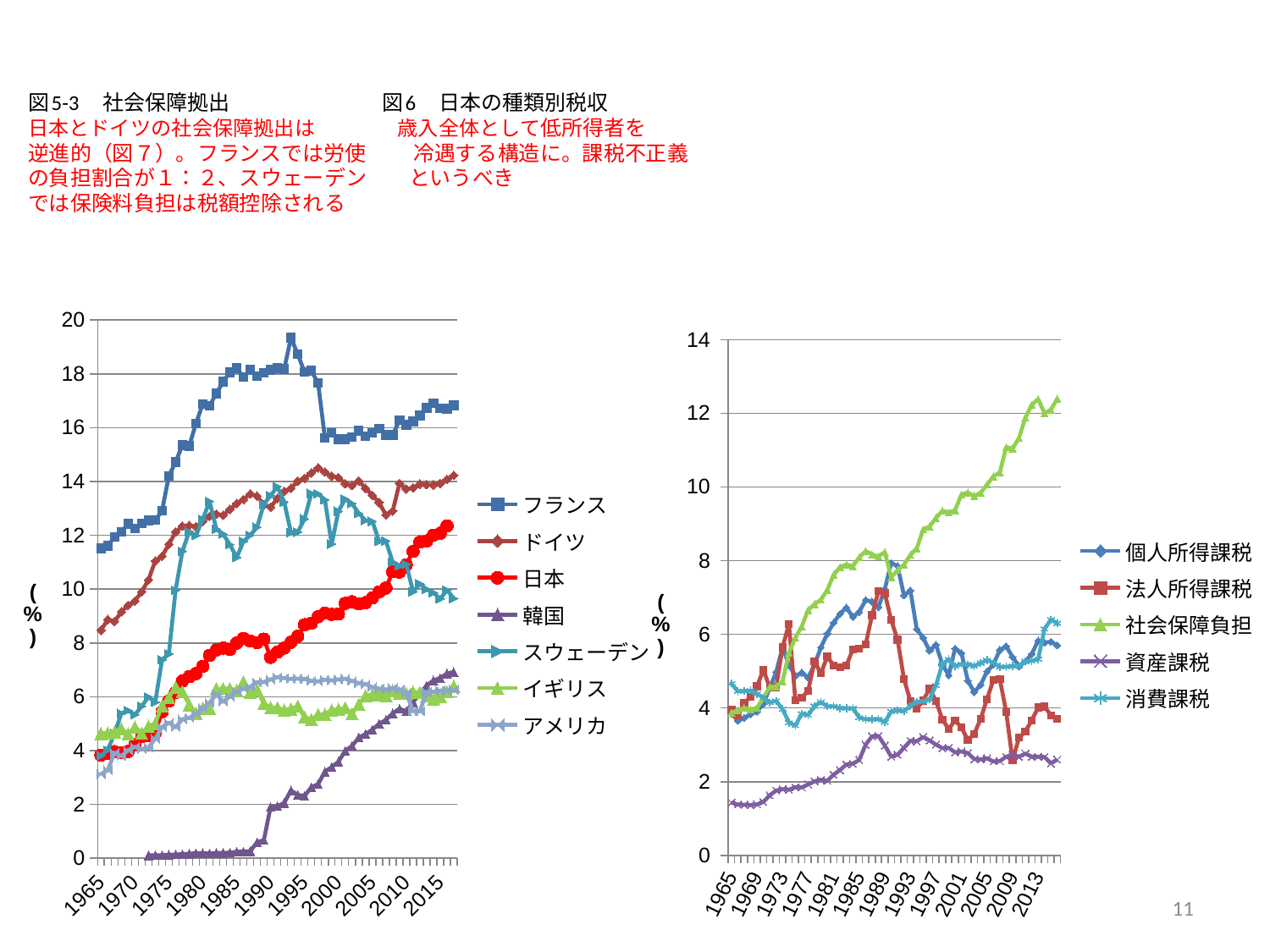

# 図5-3　社会保障拠出                 　　　  図6　日本の種類別税収 日本とドイツの社会保障拠出は　　　　歳入全体として低所得者を　　　　　　　　　　　　　　　　 逆進的（図７）。フランスでは労使　　 冷遇する構造に。課税不正義　 の負担割合が１：２、スウェーデン　　というべき　　　　　　　　　　　　　　　　　　　　　　　　　　　 では保険料負担は税額控除される

### Chart

| Category | フランス | ドイツ | 日本 | 韓国 | スウェーデン | イギリス | アメリカ |
|---|---|---|---|---|---|---|---|
| 1965 | 11.52 | 8.466 | 3.829 | None | 3.804 | 4.633 | 3.122 |
| 1966 | 11.605 | 8.869 | 3.894 | None | 4.022 | 4.652 | 3.27 |
| 1967 | 11.946 | 8.797 | 3.958 | None | 4.634 | 4.697 | 3.922 |
| 1968 | 12.131 | 9.155 | 3.918 | None | 5.376 | 4.813 | 3.79 |
| 1969 | 12.422 | 9.402 | 3.963 | None | 5.488 | 4.62 | 4.007 |
| 1970 | 12.248 | 9.557 | 4.227 | None | 5.33 | 4.876 | 4.138 |
| 1971 | 12.434 | 9.904 | 4.525 | None | 5.65 | 4.643 | 4.055 |
| 1972 | 12.557 | 10.346 | 4.542 | 0.103 | 5.99 | 4.903 | 4.111 |
| 1973 | 12.561 | 11.048 | 4.666 | 0.112 | 5.797 | 5.009 | 4.438 |
| 1974 | 12.91 | 11.22 | 5.44 | 0.109 | 7.372 | 5.67 | 4.873 |
| 1975 | 14.206 | 11.668 | 5.841 | 0.128 | 7.591 | 5.985 | 5.035 |
| 1976 | 14.721 | 12.121 | 6.148 | 0.137 | 9.962 | 6.354 | 4.867 |
| 1977 | 15.353 | 12.341 | 6.582 | 0.15 | 11.407 | 6.19 | 5.165 |
| 1978 | 15.319 | 12.369 | 6.743 | 0.165 | 12.139 | 5.704 | 5.209 |
| 1979 | 16.155 | 12.32 | 6.861 | 0.184 | 11.993 | 5.386 | 5.363 |
| 1980 | 16.875 | 12.512 | 7.126 | 0.186 | 12.598 | 5.566 | 5.581 |
| 1981 | 16.811 | 12.703 | 7.536 | 0.177 | 13.259 | 5.57 | 5.773 |
| 1982 | 17.273 | 12.789 | 7.736 | 0.193 | 12.228 | 6.293 | 6.094 |
| 1983 | 17.704 | 12.749 | 7.807 | 0.194 | 12.05 | 6.302 | 5.813 |
| 1984 | 18.056 | 12.964 | 7.761 | 0.203 | 11.654 | 6.302 | 6.003 |
| 1985 | 18.212 | 13.182 | 7.992 | 0.237 | 11.178 | 6.234 | 6.192 |
| 1986 | 17.877 | 13.328 | 8.164 | 0.244 | 11.775 | 6.54 | 6.297 |
| 1987 | 18.152 | 13.538 | 8.069 | 0.261 | 12.0 | 6.177 | 6.369 |
| 1988 | 17.91 | 13.458 | 8.013 | 0.59 | 12.3 | 6.249 | 6.534 |
| 1989 | 18.036 | 13.141 | 8.139 | 0.671 | 13.156 | 5.751 | 6.547 |
| 1990 | 18.143 | 13.044 | 7.461 | 1.902 | 13.473 | 5.597 | 6.639 |
| 1991 | 18.212 | 13.375 | 7.659 | 1.931 | 13.81 | 5.586 | 6.725 |
| 1992 | 18.178 | 13.636 | 7.809 | 2.053 | 13.238 | 5.505 | 6.694 |
| 1993 | 19.343 | 13.746 | 8.024 | 2.513 | 12.105 | 5.547 | 6.661 |
| 1994 | 18.724 | 14.013 | 8.248 | 2.352 | 12.118 | 5.645 | 6.671 |
| 1995 | 18.065 | 14.116 | 8.674 | 2.311 | 12.612 | 5.245 | 6.661 |
| 1996 | 18.113 | 14.319 | 8.735 | 2.634 | 13.557 | 5.147 | 6.588 |
| 1997 | 17.657 | 14.507 | 8.974 | 2.75 | 13.543 | 5.333 | 6.569 |
| 1998 | 15.627 | 14.353 | 9.107 | 3.218 | 13.316 | 5.346 | 6.633 |
| 1999 | 15.802 | 14.2 | 9.059 | 3.383 | 11.673 | 5.503 | 6.609 |
| 2000 | 15.57 | 14.148 | 9.076 | 3.583 | 12.896 | 5.531 | 6.642 |
| 2001 | 15.569 | 13.918 | 9.469 | 3.988 | 13.345 | 5.589 | 6.665 |
| 2002 | 15.653 | 13.848 | 9.528 | 4.167 | 13.182 | 5.36 | 6.592 |
| 2003 | 15.887 | 14.021 | 9.455 | 4.482 | 12.817 | 5.715 | 6.503 |
| 2004 | 15.675 | 13.743 | 9.497 | 4.61 | 12.553 | 6.034 | 6.469 |
| 2005 | 15.81 | 13.486 | 9.673 | 4.773 | 12.519 | 6.082 | 6.35 |
| 2006 | 15.958 | 13.215 | 9.901 | 4.995 | 11.782 | 6.109 | 6.302 |
| 2007 | 15.726 | 12.756 | 10.042 | 5.137 | 11.783 | 6.047 | 6.268 |
| 2008 | 15.728 | 12.9 | 10.645 | 5.379 | 11.004 | 6.224 | 6.319 |
| 2009 | 16.274 | 13.928 | 10.634 | 5.552 | 10.865 | 6.144 | 6.26 |
| 2010 | 16.105 | 13.719 | 10.908 | 5.46 | 10.928 | 6.132 | 6.133 |
| 2011 | 16.229 | 13.763 | 11.401 | 5.795 | 9.9 | 6.168 | 5.467 |
| 2012 | 16.446 | 13.903 | 11.747 | 6.126 | 10.194 | 6.157 | 5.455 |
| 2013 | 16.732 | 13.88 | 11.79 | 6.408 | 9.992 | 6.023 | 6.173 |
| 2014 | 16.912 | 13.873 | 12.007 | 6.607 | 9.872 | 5.917 | 6.189 |
| 2015 | 16.719 | 13.928 | 12.075 | 6.693 | 9.64 | 6.017 | 6.229 |
| 2016 | 16.708 | 14.079 | 12.35 | 6.862 | 9.963 | 6.189 | 6.224 |
| 2017 | 16.83 | 14.227 | None | 6.916 | 9.653 | 6.382 | 6.257 |

### Chart

| Category | 個人所得課税 | 法人所得課税 | 社会保障負担 | 資産課税 | 消費課税 |
|---|---|---|---|---|---|
| 1965 | 3.855 | 3.947 | 3.872 | 1.435 | 4.668 |
| 1966 | 3.657 | 3.799 | 3.938 | 1.381 | 4.455 |
| 1967 | 3.733 | 4.135 | 4.003 | 1.375 | 4.461 |
| 1968 | 3.831 | 4.307 | 3.962 | 1.37 | 4.475 |
| 1969 | 3.903 | 4.589 | 4.008 | 1.384 | 4.386 |
| 1970 | 4.113 | 5.039 | 4.275 | 1.454 | 4.285 |
| 1971 | 4.544 | 4.552 | 4.576 | 1.632 | 4.15 |
| 1972 | 4.977 | 4.566 | 4.594 | 1.762 | 4.191 |
| 1973 | 5.652 | 5.645 | 4.719 | 1.799 | 3.975 |
| 1974 | 5.164 | 6.284 | 5.502 | 1.784 | 3.606 |
| 1975 | 4.871 | 4.207 | 5.907 | 1.851 | 3.527 |
| 1976 | 4.958 | 4.28 | 6.217 | 1.847 | 3.844 |
| 1977 | 4.828 | 4.464 | 6.656 | 1.927 | 3.81 |
| 1978 | 5.178 | 5.262 | 6.82 | 2.01 | 4.051 |
| 1979 | 5.643 | 4.94 | 6.938 | 2.052 | 4.166 |
| 1980 | 6.018 | 5.399 | 7.206 | 2.027 | 4.044 |
| 1981 | 6.318 | 5.151 | 7.621 | 2.194 | 4.048 |
| 1982 | 6.559 | 5.113 | 7.825 | 2.318 | 3.997 |
| 1983 | 6.726 | 5.16 | 7.898 | 2.47 | 3.996 |
| 1984 | 6.474 | 5.59 | 7.85 | 2.49 | 3.995 |
| 1985 | 6.611 | 5.613 | 8.089 | 2.593 | 3.744 |
| 1986 | 6.933 | 5.722 | 8.262 | 3.006 | 3.694 |
| 1987 | 6.885 | 6.518 | 8.168 | 3.233 | 3.696 |
| 1988 | 6.738 | 7.171 | 8.112 | 3.244 | 3.702 |
| 1989 | 7.227 | 7.114 | 8.236 | 2.982 | 3.616 |
| 1990 | 7.939 | 6.389 | 7.546 | 2.682 | 3.908 |
| 1991 | 7.854 | 5.852 | 7.743 | 2.734 | 3.935 |
| 1992 | 7.056 | 4.787 | 7.897 | 2.921 | 3.918 |
| 1993 | 7.191 | 4.19 | 8.156 | 3.112 | 4.053 |
| 1994 | 6.142 | 3.985 | 8.334 | 3.097 | 4.17 |
| 1995 | 5.905 | 4.203 | 8.846 | 3.213 | 4.179 |
| 1996 | 5.556 | 4.529 | 8.93 | 3.121 | 4.236 |
| 1997 | 5.718 | 4.194 | 9.159 | 3.008 | 4.615 |
| 1998 | 5.19 | 3.69 | 9.355 | 2.914 | 5.191 |
| 1999 | 4.888 | 3.432 | 9.312 | 2.919 | 5.322 |
| 2000 | 5.614 | 3.665 | 9.368 | 2.798 | 5.134 |
| 2001 | 5.489 | 3.473 | 9.796 | 2.822 | 5.193 |
| 2002 | 4.743 | 3.135 | 9.848 | 2.779 | 5.181 |
| 2003 | 4.431 | 3.297 | 9.757 | 2.614 | 5.139 |
| 2004 | 4.633 | 3.71 | 9.844 | 2.606 | 5.221 |
| 2005 | 4.991 | 4.236 | 10.061 | 2.637 | 5.3 |
| 2006 | 5.181 | 4.763 | 10.288 | 2.551 | 5.235 |
| 2007 | 5.575 | 4.79 | 10.393 | 2.561 | 5.118 |
| 2008 | 5.677 | 3.894 | 11.078 | 2.678 | 5.119 |
| 2009 | 5.384 | 2.578 | 11.043 | 2.732 | 5.14 |
| 2010 | 5.132 | 3.199 | 11.333 | 2.68 | 5.146 |
| 2011 | 5.262 | 3.366 | 11.878 | 2.763 | 5.265 |
| 2012 | 5.466 | 3.667 | 12.234 | 2.679 | 5.279 |
| 2013 | 5.827 | 4.013 | 12.386 | 2.679 | 5.329 |
| 2014 | 5.776 | 4.04 | 12.0 | 2.669 | 6.147 |
| 2015 | 5.8 | 3.8 | 12.1 | 2.5 | 6.4 |
| 2016 | 5.7 | 3.7 | 12.4 | 2.6 | 6.3 |
11